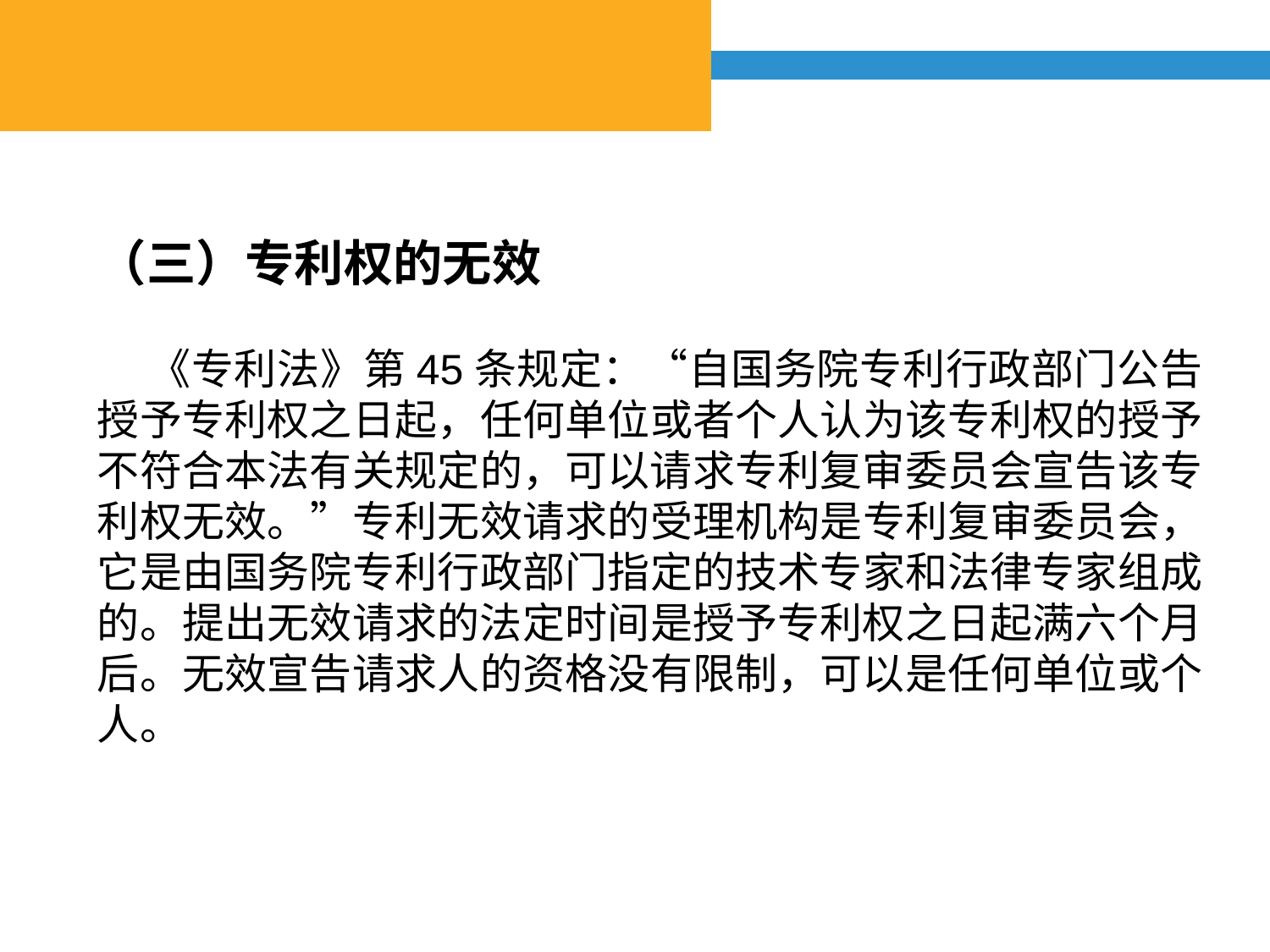

（三）专利权的无效

    《专利法》第45条规定：“自国务院专利行政部门公告授予专利权之日起，任何单位或者个人认为该专利权的授予不符合本法有关规定的，可以请求专利复审委员会宣告该专利权无效。”专利无效请求的受理机构是专利复审委员会，它是由国务院专利行政部门指定的技术专家和法律专家组成的。提出无效请求的法定时间是授予专利权之日起满六个月后。无效宣告请求人的资格没有限制，可以是任何单位或个人。